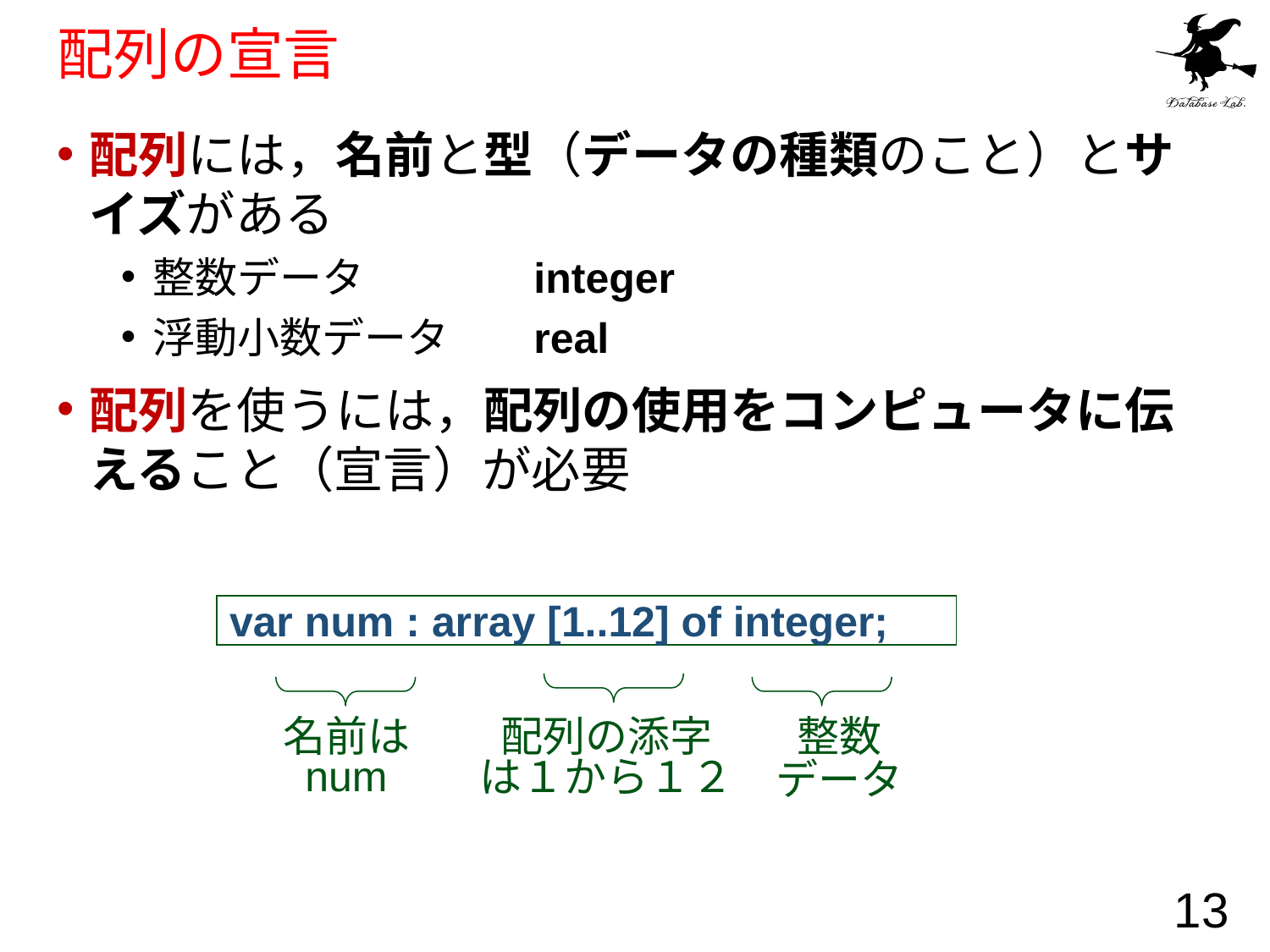

# 配列の宣言
配列には，名前と型（データの種類のこと）とサイズがある
整数データ		integer
浮動小数データ 	real
配列を使うには，配列の使用をコンピュータに伝えること（宣言）が必要
var num : array [1..12] of integer;

整数
データ
名前は
num
配列の添字
は１から１２
13